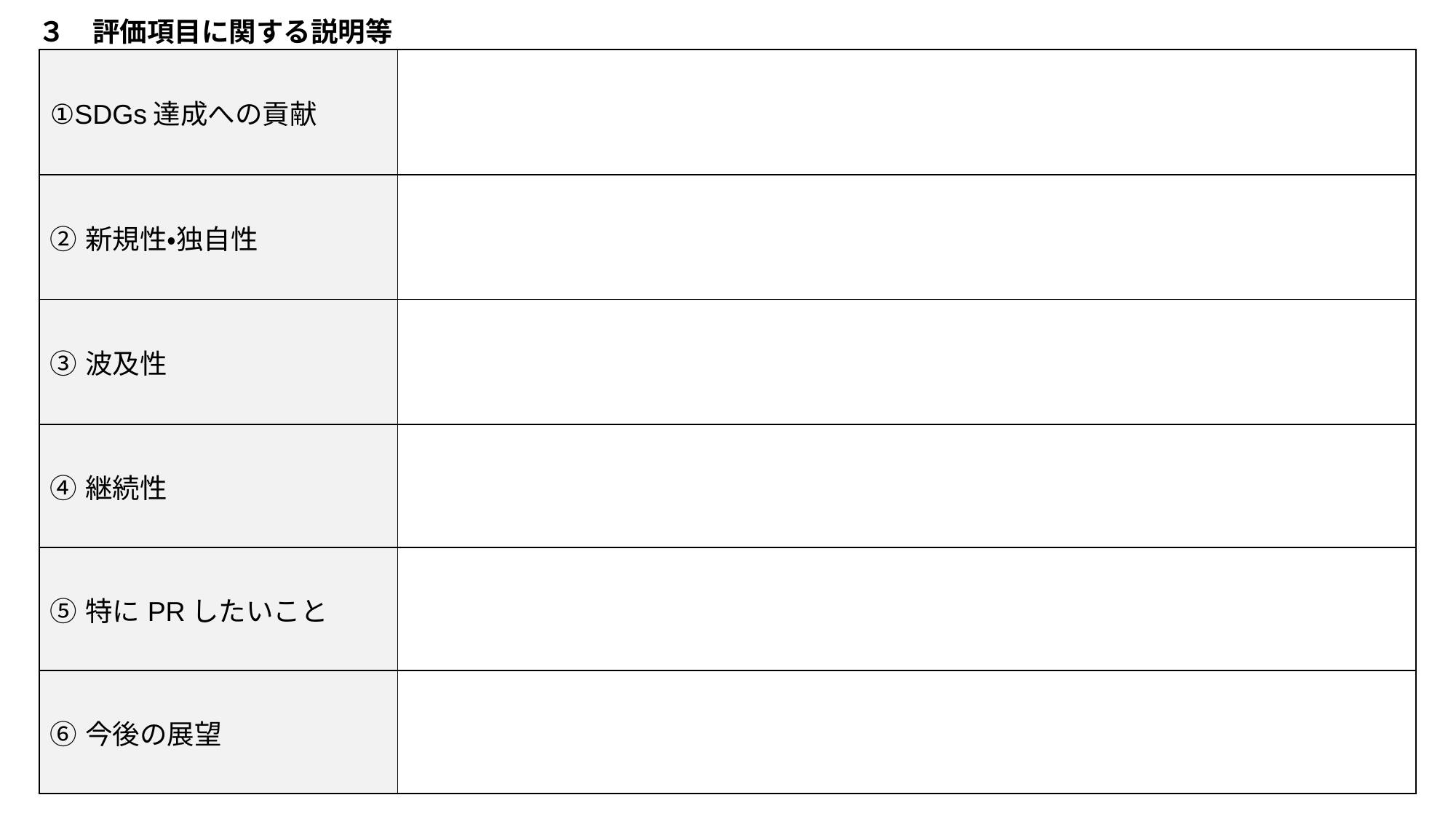

３　評価項目に関する説明等
| ①SDGs達成への貢献 |  |
| --- | --- |
| ②新規性・独自性 |  |
| ③波及性 |  |
| ④継続性 |  |
| ⑤特にPRしたいこと |  |
| ⑥今後の展望 |  |